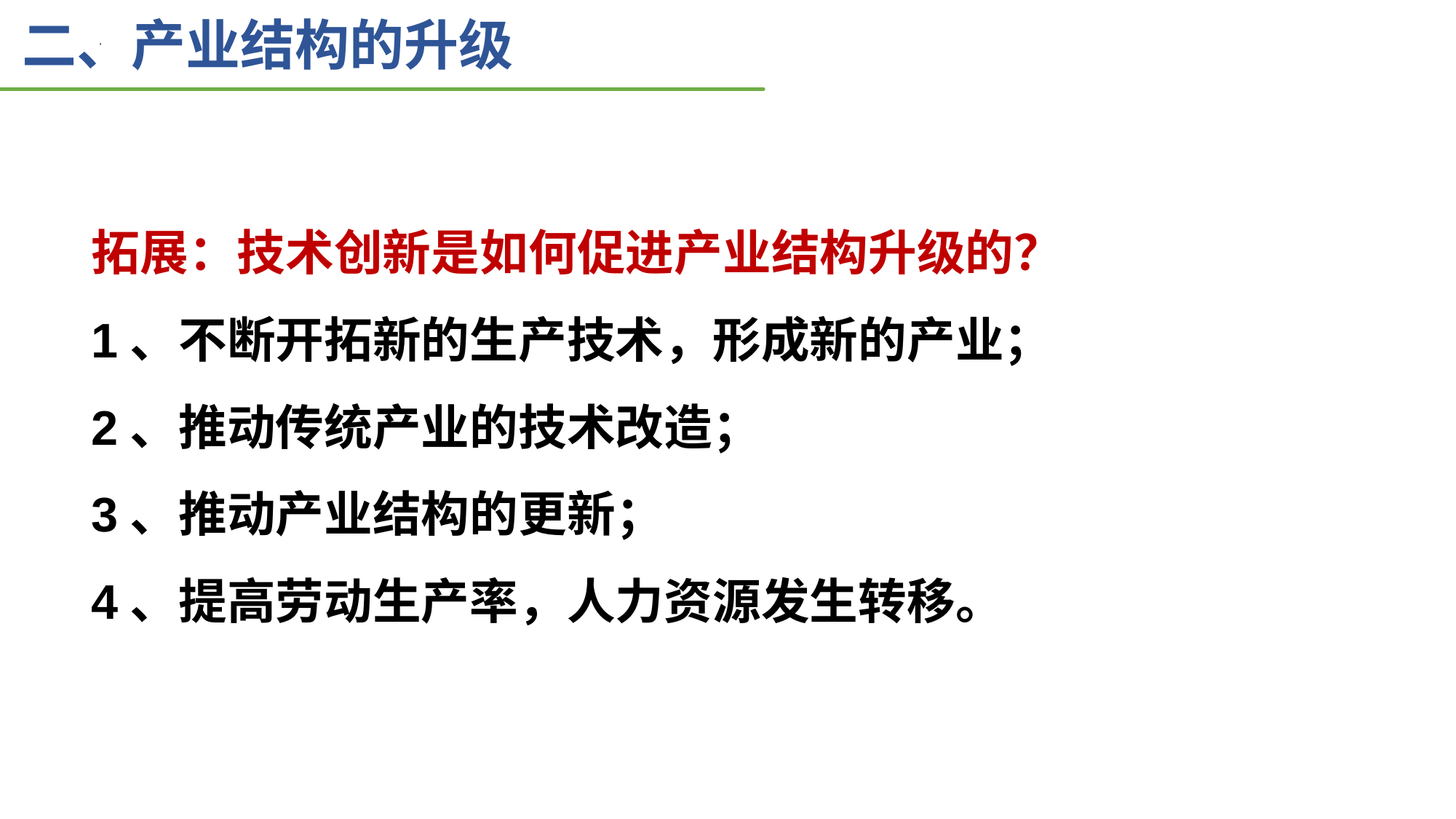

二、产业结构的升级
拓展：技术创新是如何促进产业结构升级的？
1、不断开拓新的生产技术，形成新的产业；
2、推动传统产业的技术改造；
3、推动产业结构的更新；
4、提高劳动生产率，人力资源发生转移。